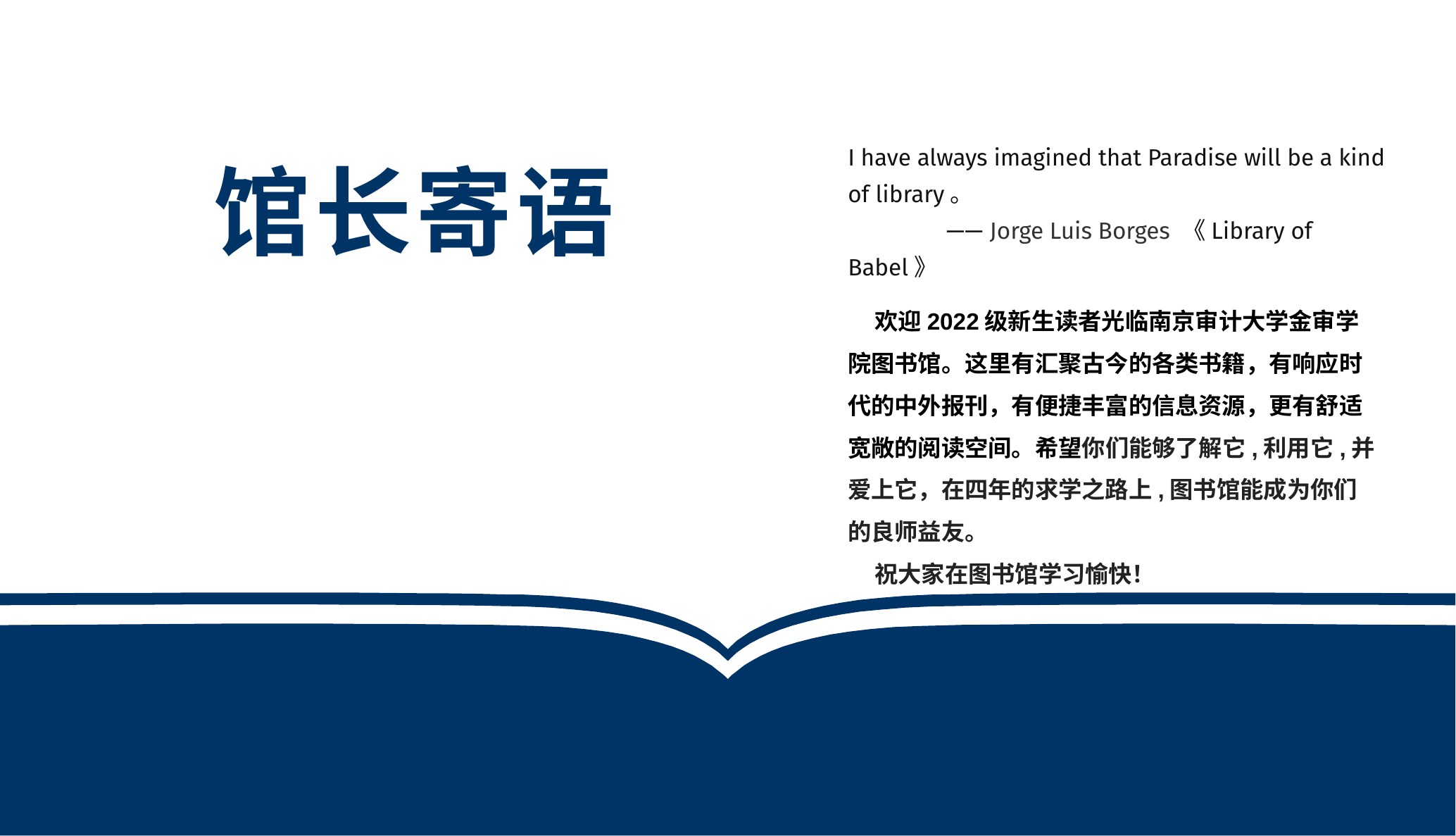

馆长寄语
I have always imagined that Paradise will be a kind of library。
                —— Jorge Luis Borges 《Library of Babel》

    欢迎2022级新生读者光临南京审计大学金审学院图书馆。这里有汇聚古今的各类书籍，有响应时代的中外报刊，有便捷丰富的信息资源，更有舒适宽敞的阅读空间。希望你们能够了解它,利用它,并爱上它，在四年的求学之路上,图书馆能成为你们的良师益友。
    祝大家在图书馆学习愉快！